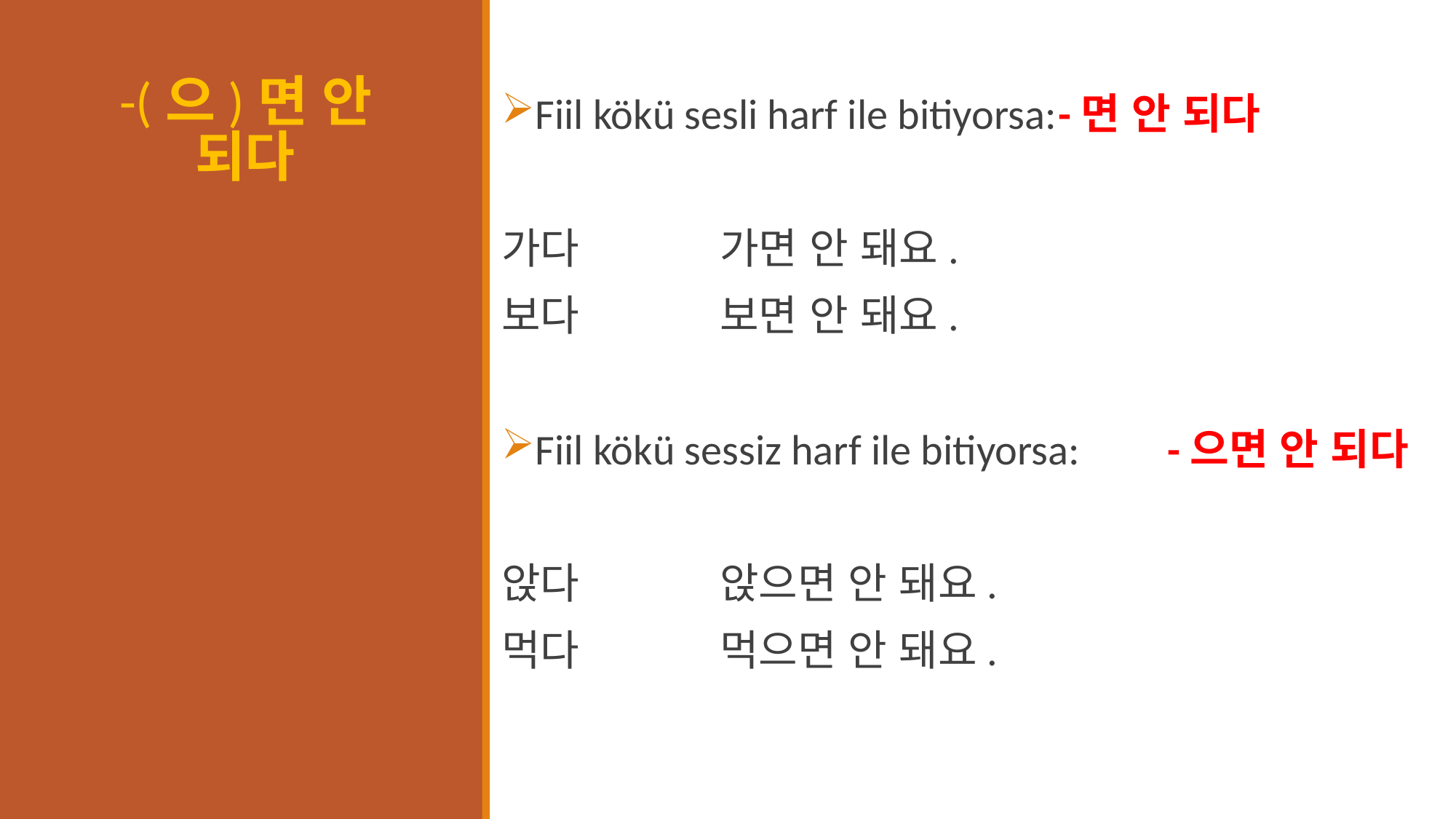

# -(으)면 안 되다
Fiil kökü sesli harf ile bitiyorsa:	-면 안 되다

가다		가면 안 돼요.
보다		보면 안 돼요.

Fiil kökü sessiz harf ile bitiyorsa:	-으면 안 되다

앉다		앉으면 안 돼요.
먹다		먹으면 안 돼요.